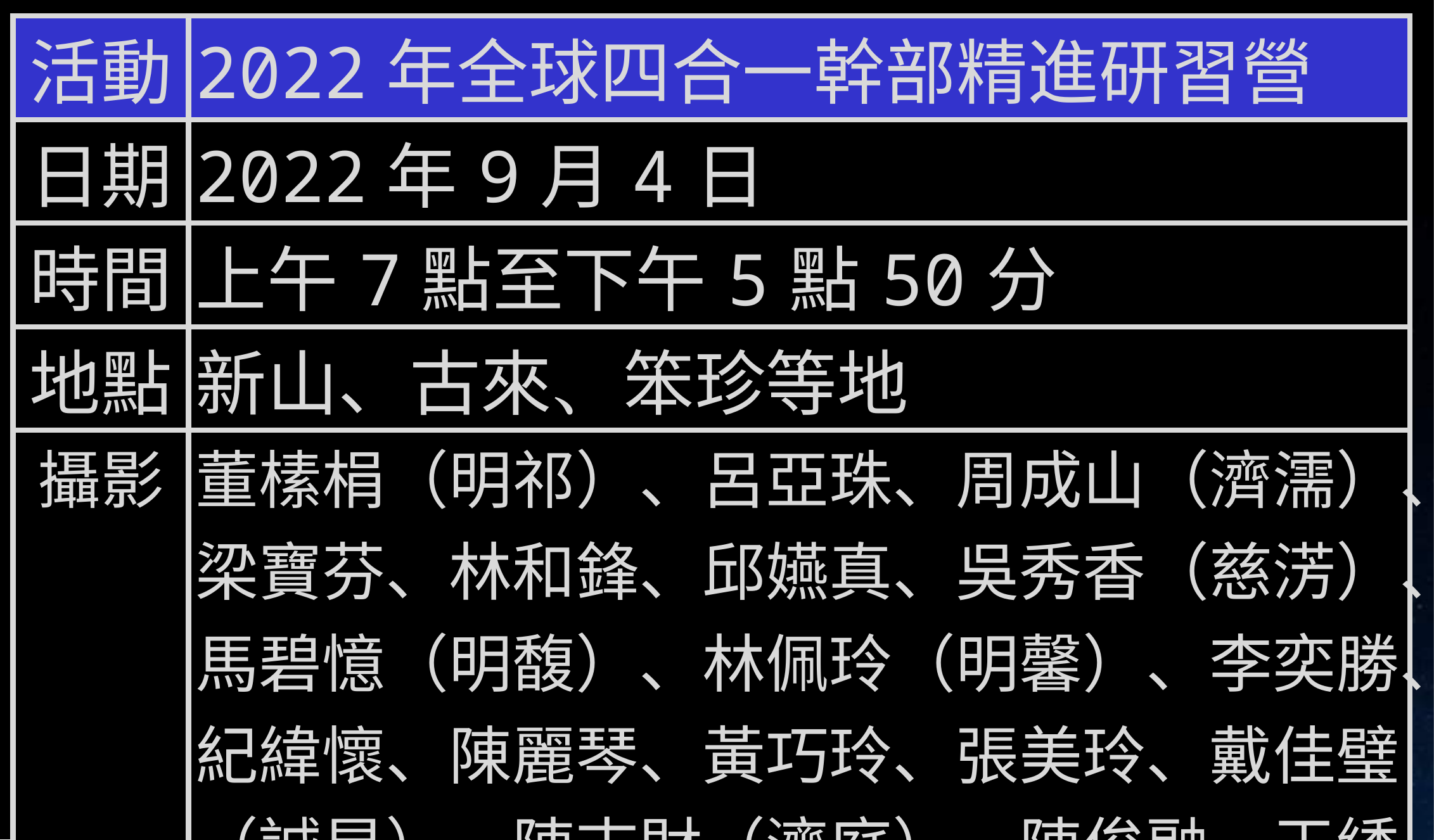

| 活動 | 2022年全球四合一幹部精進研習營 |
| --- | --- |
| 日期 | 2022年9月4日 |
| 時間 | 上午7點至下午5點50分 |
| 地點 | 新山、古來、笨珍等地 |
| 攝影 | 董榡梋（明祁）、呂亞珠、周成山（濟濡）、梁寶芬、林和鋒、邱嬿真、吳秀香（慈淓）、馬碧憶（明馥）、林佩玲（明馨）、李奕勝、紀緯懷、陳麗琴、黃巧玲、張美玲、戴佳璧（誠昱）、陳志財（濟庭）、陳俊融、王綉蘭、曾連鳳（慈規） |